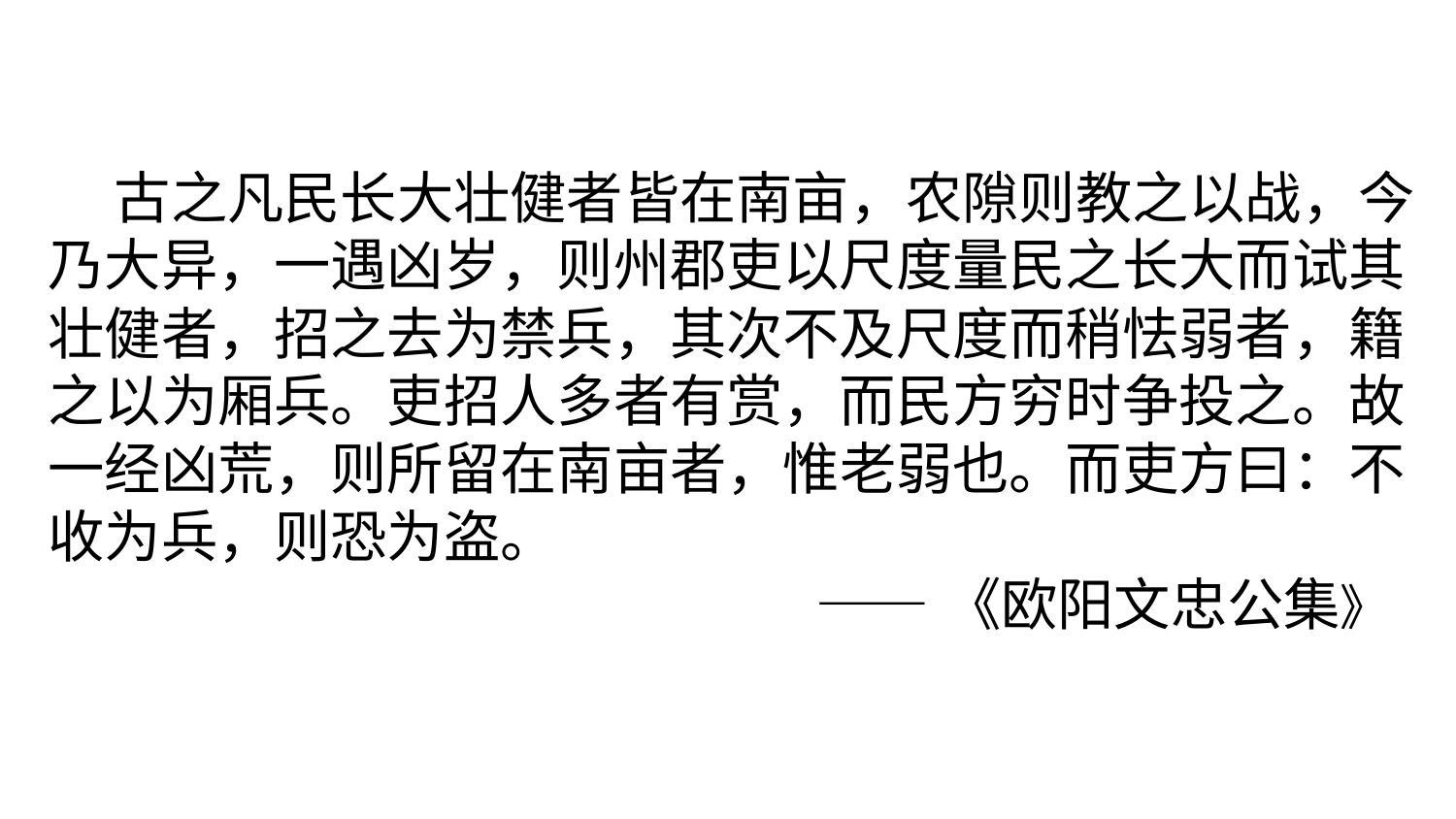

古之凡民长大壮健者皆在南亩，农隙则教之以战，今乃大异，一遇凶岁，则州郡吏以尺度量民之长大而试其壮健者，招之去为禁兵，其次不及尺度而稍怯弱者，籍之以为厢兵。吏招人多者有赏，而民方穷时争投之。故一经凶荒，则所留在南亩者，惟老弱也。而吏方曰：不收为兵，则恐为盗。
                                                             ——《欧阳文忠公集》